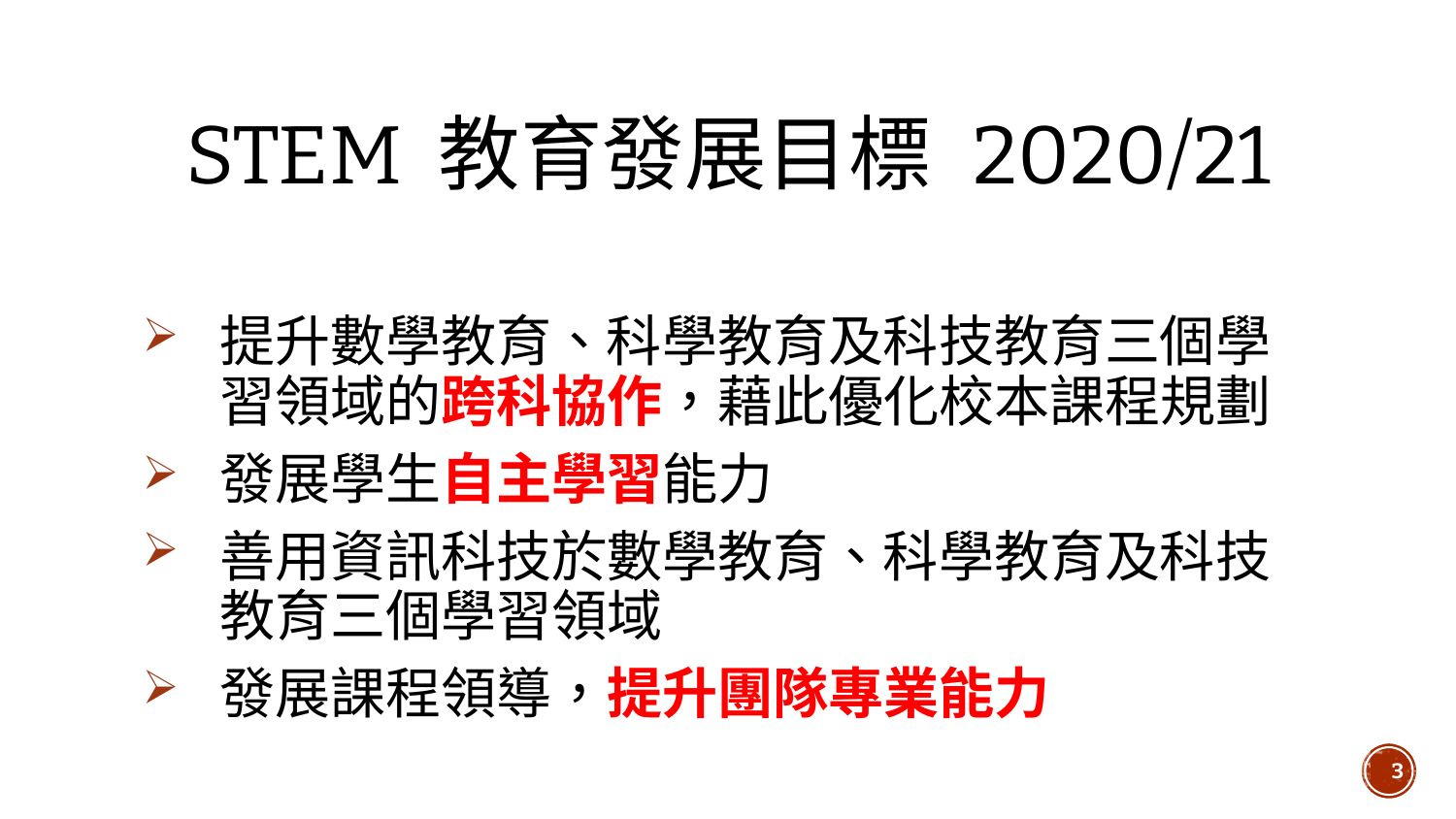

# STEM 教育發展目標 2020/21

提升數學教育、科學教育及科技教育三個學習領域的跨科協作，藉此優化校本課程規劃
發展學生自主學習能力
善用資訊科技於數學教育、科學教育及科技教育三個學習領域
發展課程領導，提升團隊專業能力
3